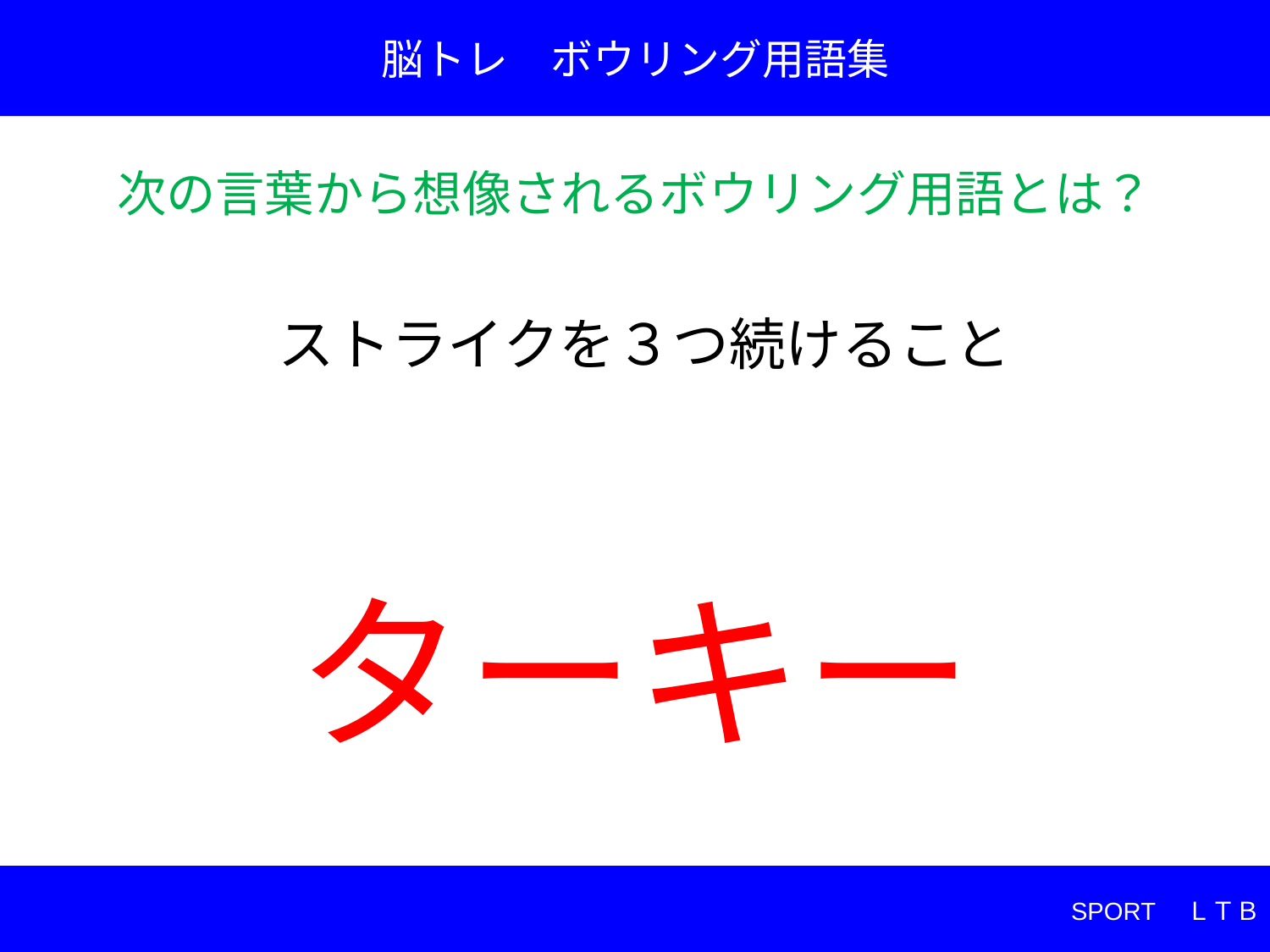

脳トレ　ボウリング用語集
次の言葉から想像されるボウリング用語とは？
ストライクを３つ続けること
# ターキー
SPORT　ＬＴＢ